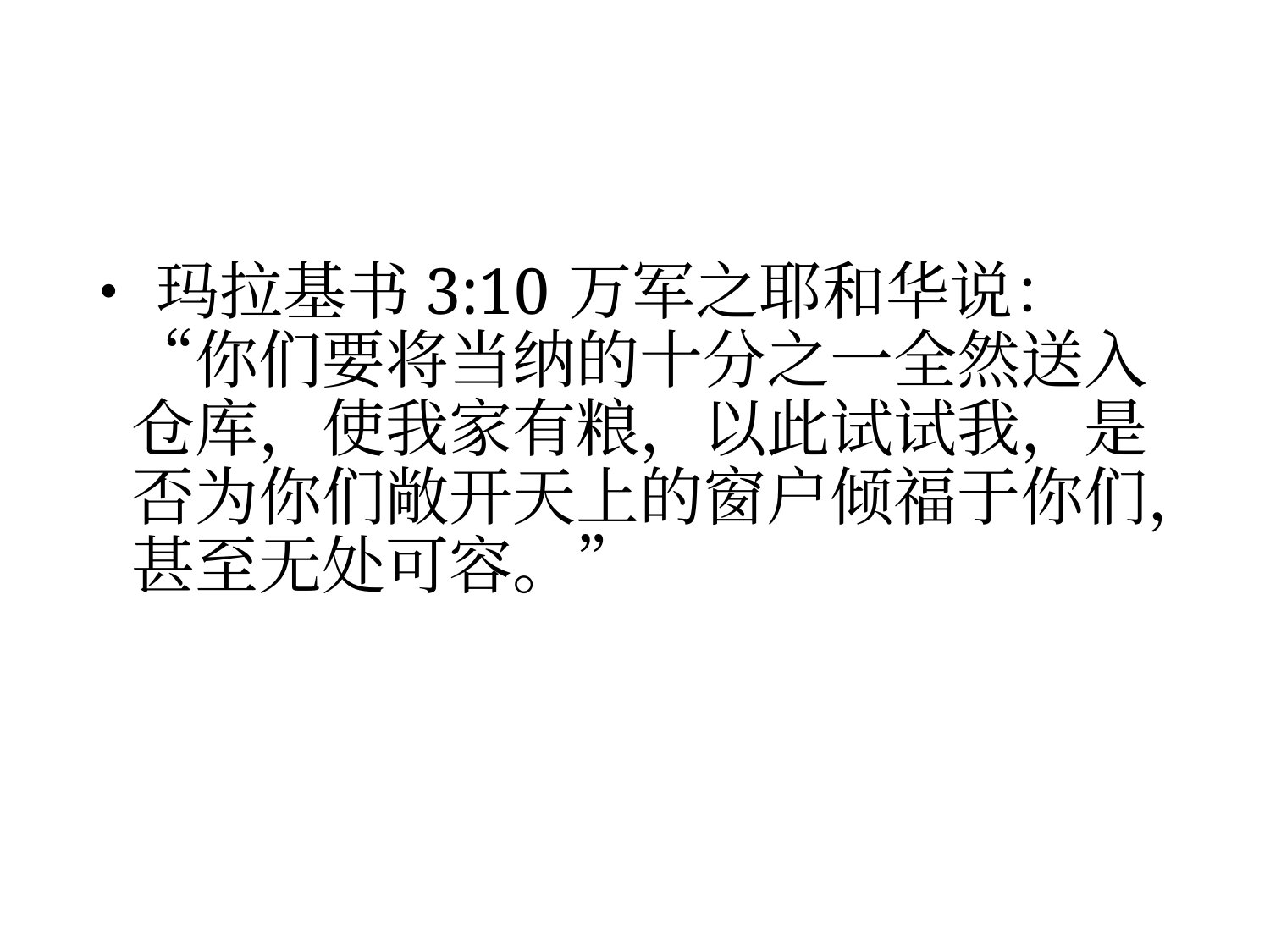

#
 玛拉基书3:10 万军之耶和华说：“你们要将当纳的十分之一全然送入仓库，使我家有粮，以此试试我，是否为你们敞开天上的窗户倾福于你们，甚至无处可容。”